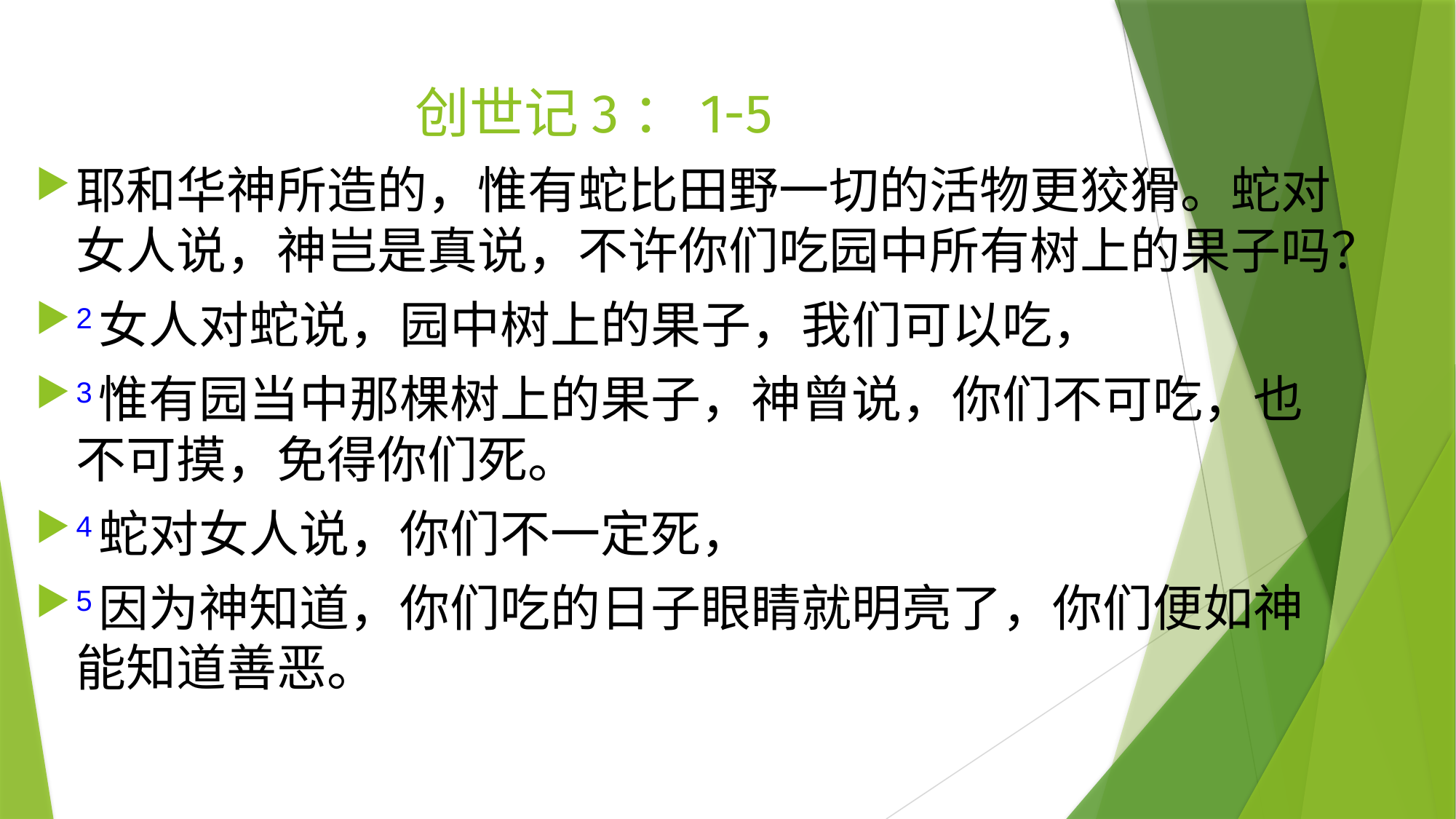

# 创世记3：1-5
耶和华神所造的，惟有蛇比田野一切的活物更狡猾。蛇对女人说，神岂是真说，不许你们吃园中所有树上的果子吗？
2女人对蛇说，园中树上的果子，我们可以吃，
3惟有园当中那棵树上的果子，神曾说，你们不可吃，也不可摸，免得你们死。
4蛇对女人说，你们不一定死，
5因为神知道，你们吃的日子眼睛就明亮了，你们便如神能知道善恶。